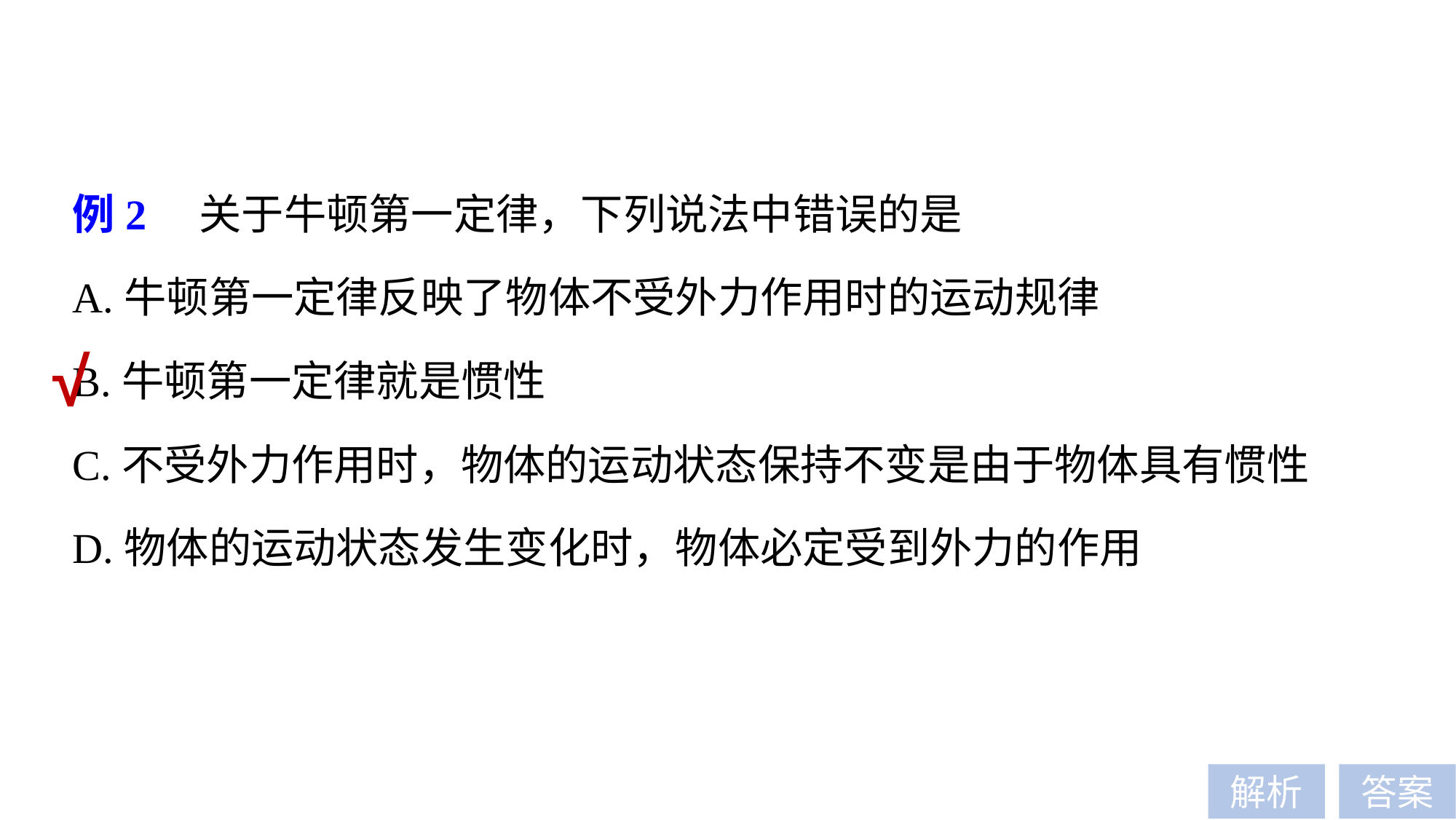

例2　关于牛顿第一定律，下列说法中错误的是
A.牛顿第一定律反映了物体不受外力作用时的运动规律
B.牛顿第一定律就是惯性
C.不受外力作用时，物体的运动状态保持不变是由于物体具有惯性
D.物体的运动状态发生变化时，物体必定受到外力的作用
√
解析
答案